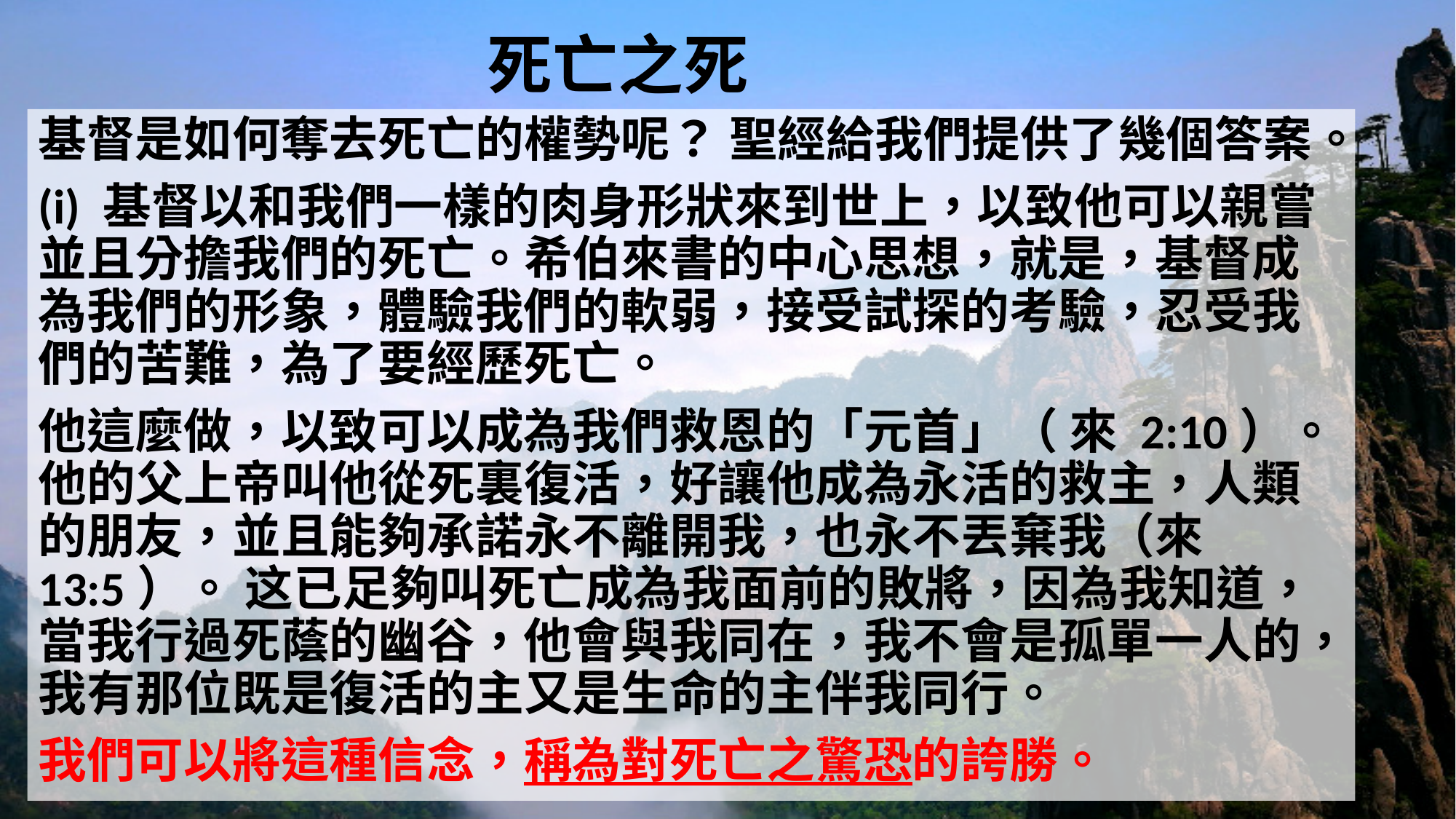

# 死亡之死
基督是如何奪去死亡的權勢呢？ 聖經給我們提供了幾個答案。
(i) 基督以和我們一樣的肉身形狀來到世上，以致他可以親嘗並且分擔我們的死亡。希伯來書的中心思想，就是，基督成為我們的形象，體驗我們的軟弱，接受試探的考驗，忍受我們的苦難，為了要經歷死亡。
他這麼做，以致可以成為我們救恩的「元首」（ 來 2:10）。 他的父上帝叫他從死裏復活，好讓他成為永活的救主，人類的朋友，並且能夠承諾永不離開我，也永不丟棄我（來 13:5）。 这已足夠叫死亡成為我面前的敗將，因為我知道，當我行過死蔭的幽谷，他會與我同在，我不會是孤單一人的，我有那位既是復活的主又是生命的主伴我同行。
我們可以將這種信念，稱為對死亡之驚恐的誇勝。